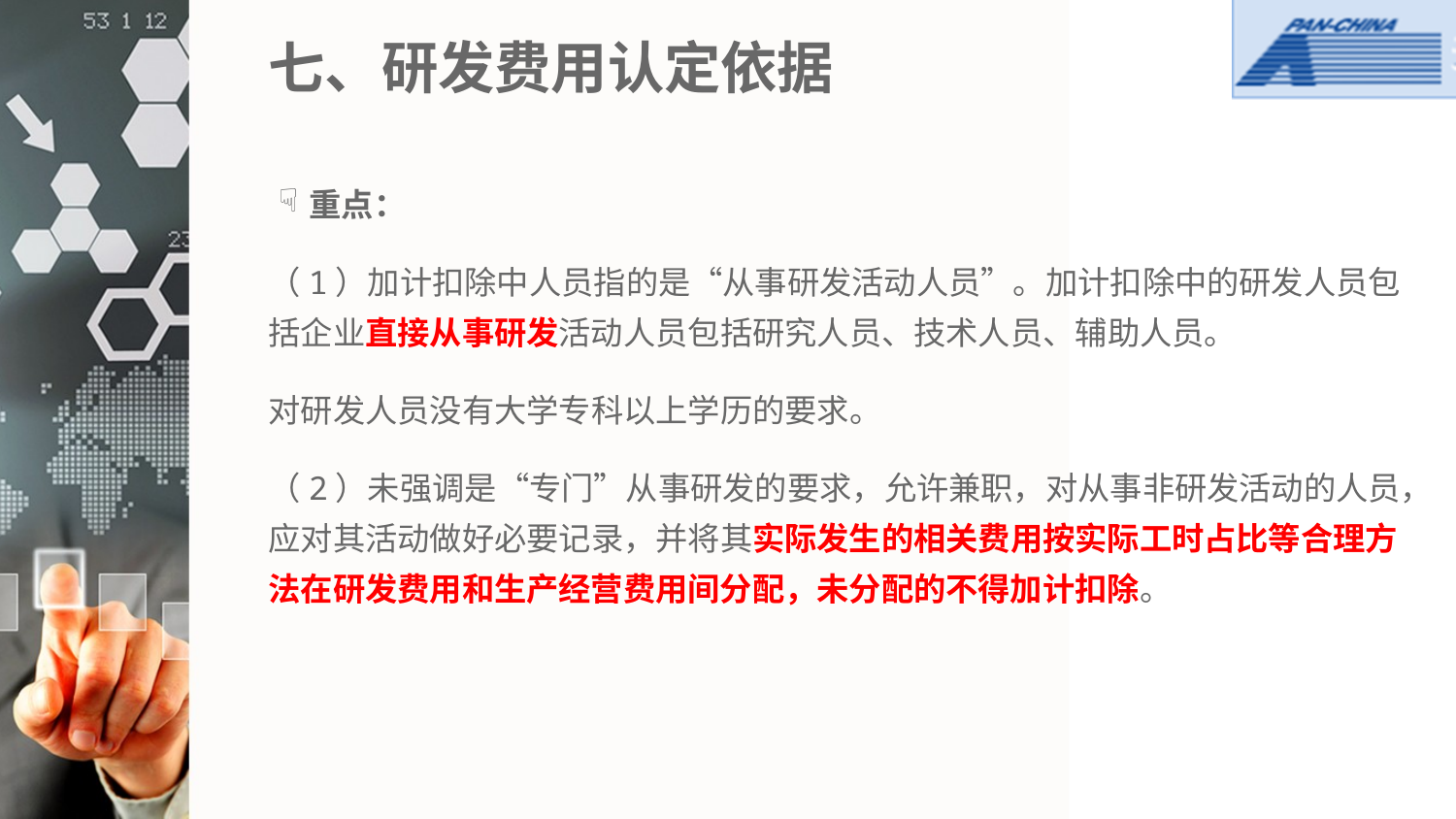

# 七、研发费用认定依据

重点：
（1）加计扣除中人员指的是“从事研发活动人员”。加计扣除中的研发人员包括企业直接从事研发活动人员包括研究人员、技术人员、辅助人员。
对研发人员没有大学专科以上学历的要求。
（2）未强调是“专门”从事研发的要求，允许兼职，对从事非研发活动的人员，应对其活动做好必要记录，并将其实际发生的相关费用按实际工时占比等合理方法在研发费用和生产经营费用间分配，未分配的不得加计扣除。